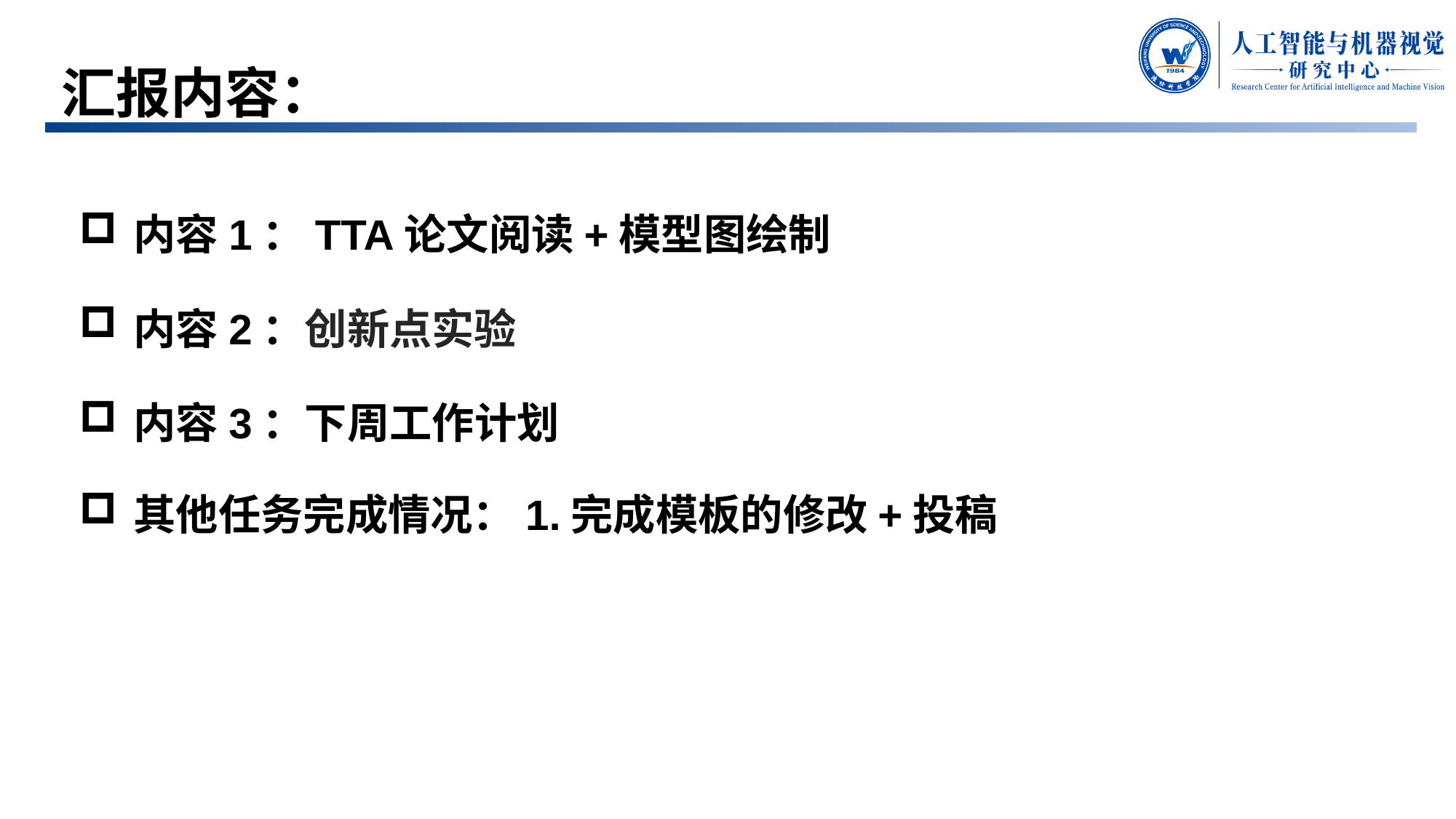

# 汇报内容：
内容1：TTA论文阅读+模型图绘制
内容2：创新点实验

内容3：下周工作计划
其他任务完成情况：1.完成模板的修改+投稿